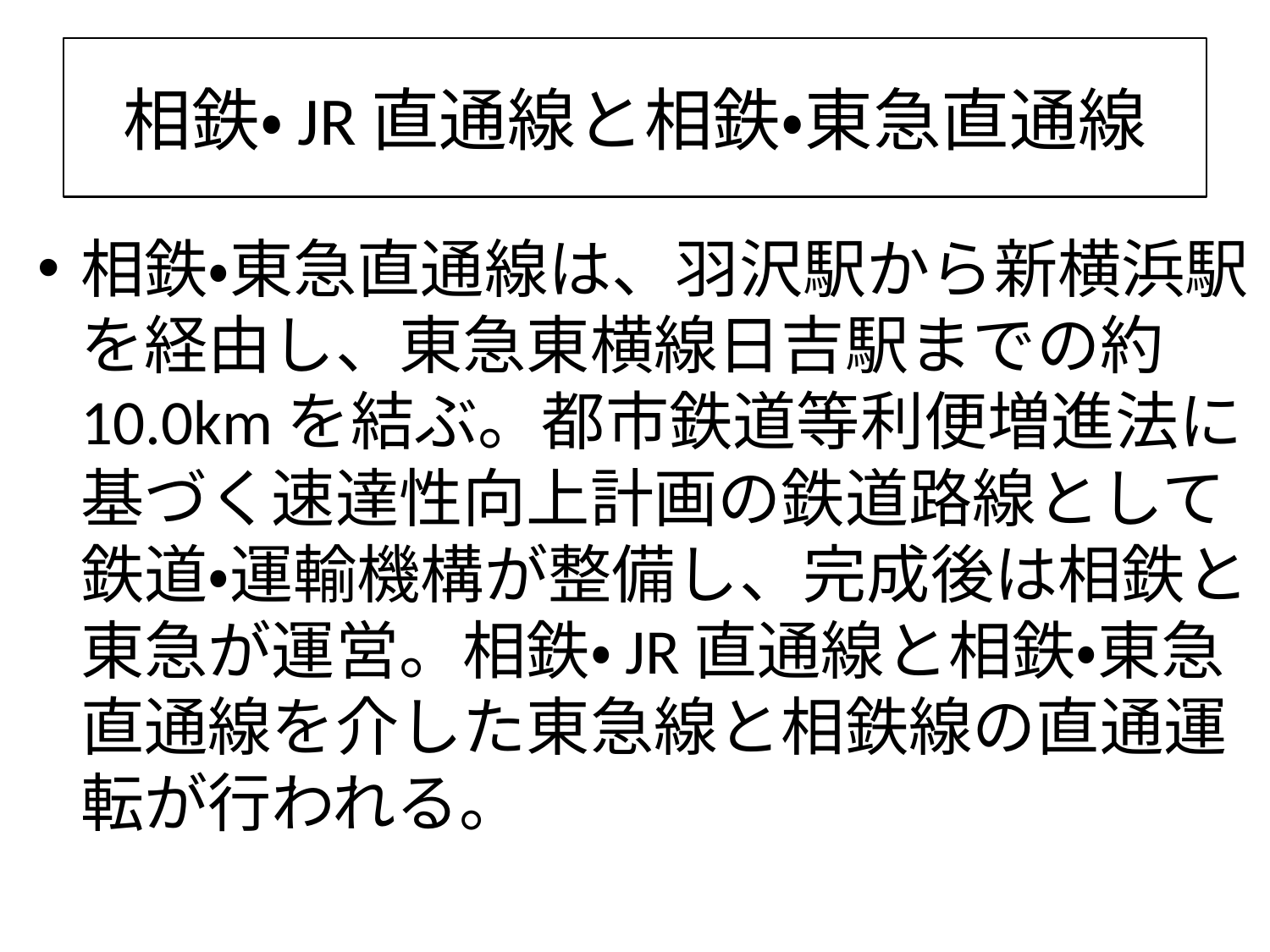

# 相鉄・JR直通線と相鉄・東急直通線
相鉄・東急直通線は、羽沢駅から新横浜駅を経由し、東急東横線日吉駅までの約10.0kmを結ぶ。都市鉄道等利便増進法に基づく速達性向上計画の鉄道路線として鉄道・運輸機構が整備し、完成後は相鉄と東急が運営。相鉄・JR直通線と相鉄・東急直通線を介した東急線と相鉄線の直通運転が行われる。